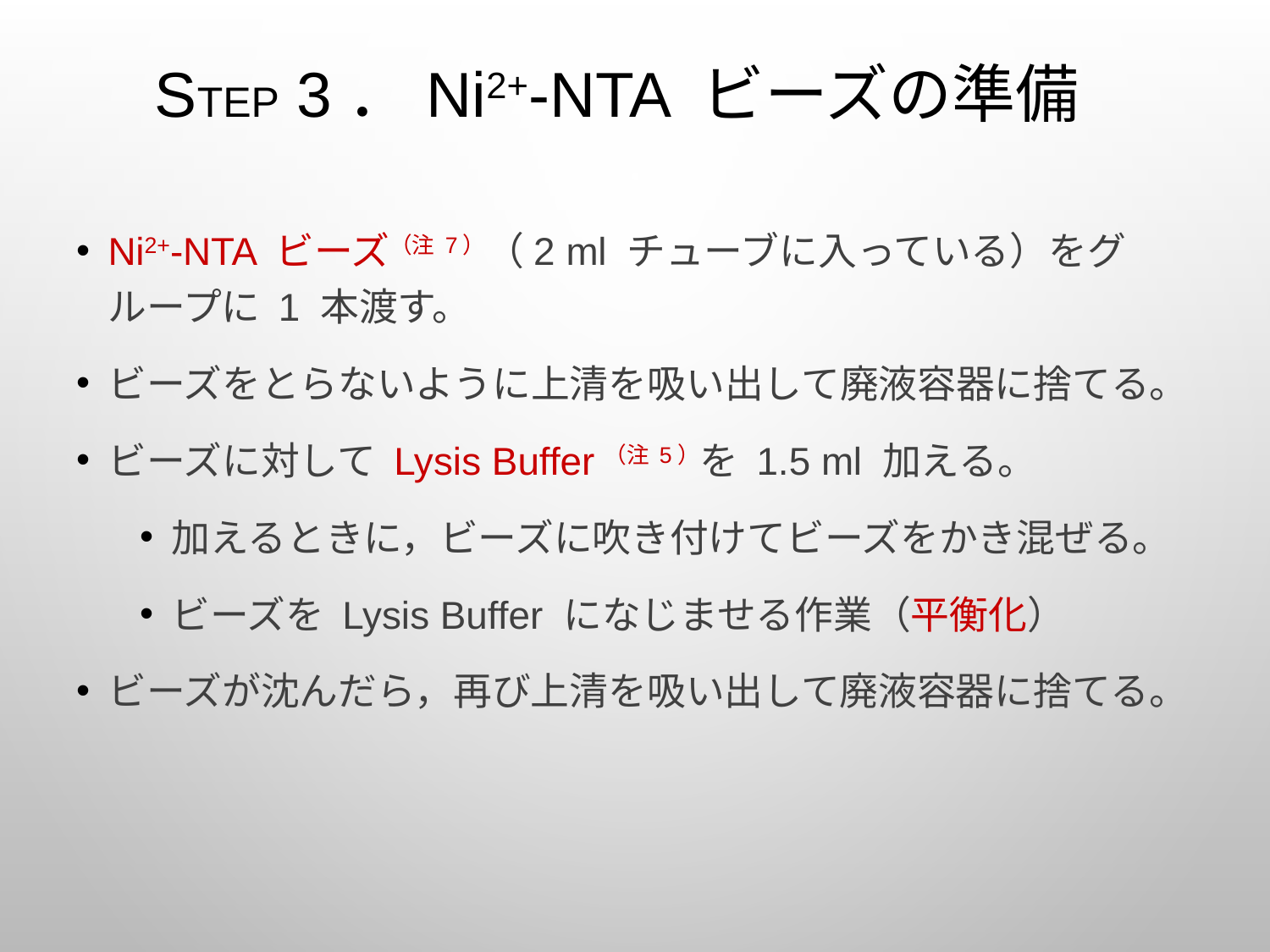

# STEP 3．Ni2+-NTA ビーズの準備
Ni2+-NTA ビーズ（注 7）（2 ml チューブに入っている）をグループに 1 本渡す。
ビーズをとらないように上清を吸い出して廃液容器に捨てる。
ビーズに対して Lysis Buffer（注 5）を 1.5 ml 加える。
加えるときに，ビーズに吹き付けてビーズをかき混ぜる。
ビーズを Lysis Buffer になじませる作業（平衡化）
ビーズが沈んだら，再び上清を吸い出して廃液容器に捨てる。